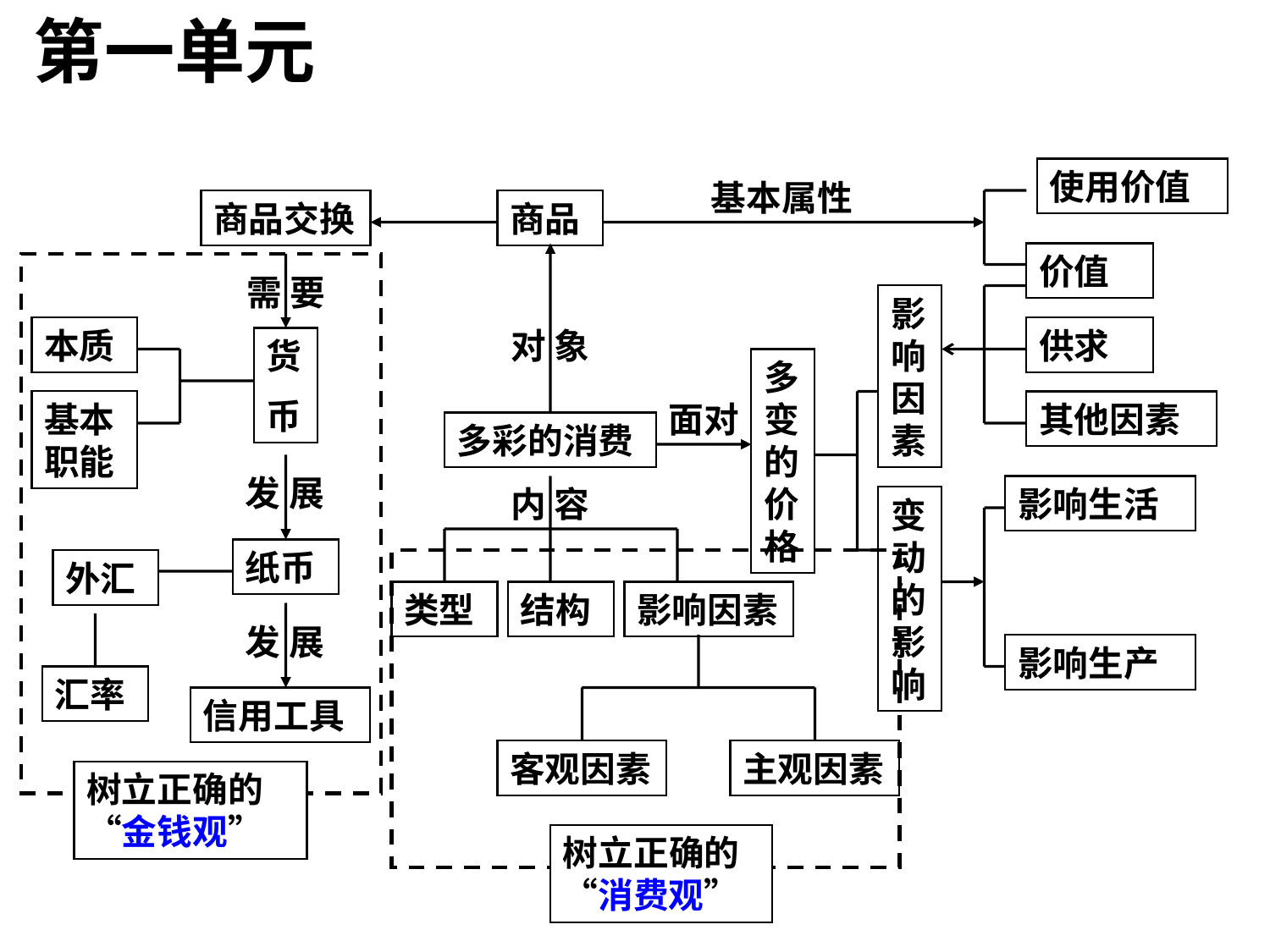

# 第一单元
使用价值
基本属性
商品交换
商品

价值

需 要
影响因素

本质
对 象
供求
货
币

多变的价格

基本职能
面对

其他因素
多彩的消费

发 展
内 容

影响生活
变动的影响

纸币
外汇

类型
结构
影响因素

发 展

影响生产
汇率
信用工具
客观因素
主观因素
树立正确的“金钱观”
树立正确的“消费观”